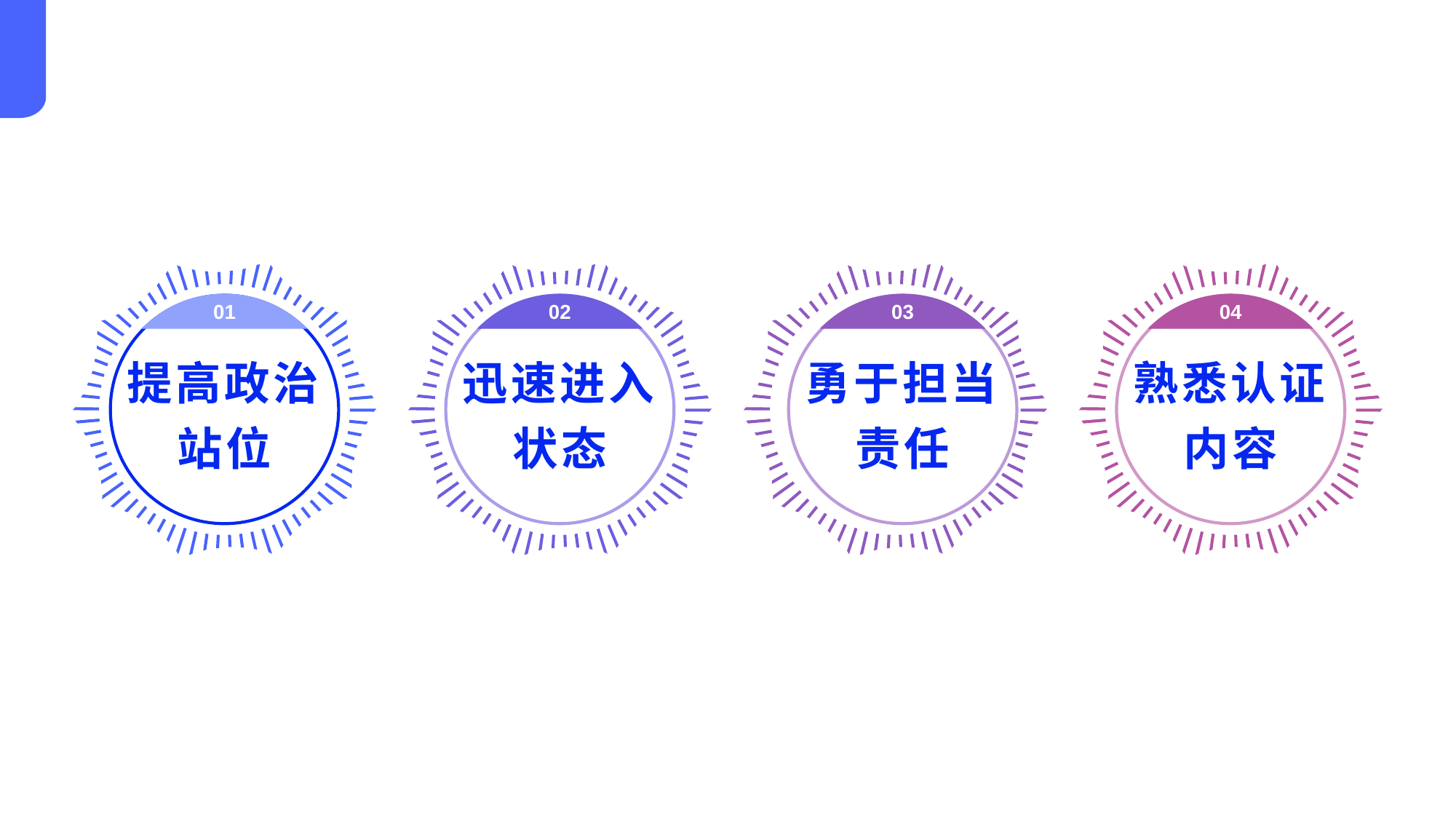

01

02

03

04
提高政治站位
迅速进入状态
勇于担当责任
熟悉认证内容